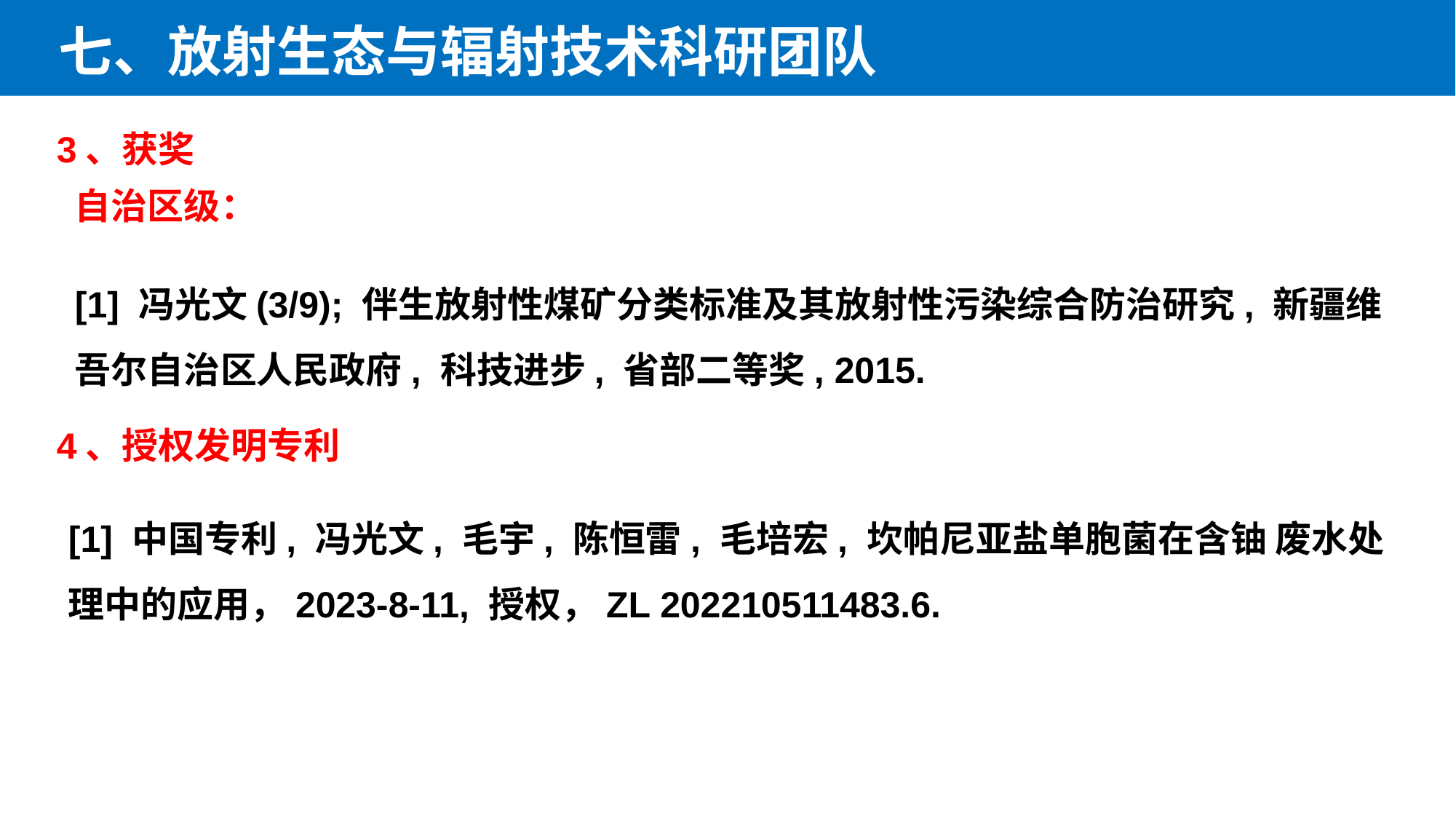

七、放射生态与辐射技术科研团队
3、获奖
自治区级：

[1] 冯光文(3/9); 伴生放射性煤矿分类标准及其放射性污染综合防治研究, 新疆维吾尔自治区人民政府, 科技进步, 省部二等奖, 2015.

4、授权发明专利
[1] 中国专利, 冯光文, 毛宇, 陈恒雷, 毛培宏, 坎帕尼亚盐单胞菌在含铀 废水处理中的应用，2023-8-11, 授权，ZL 202210511483.6.

26